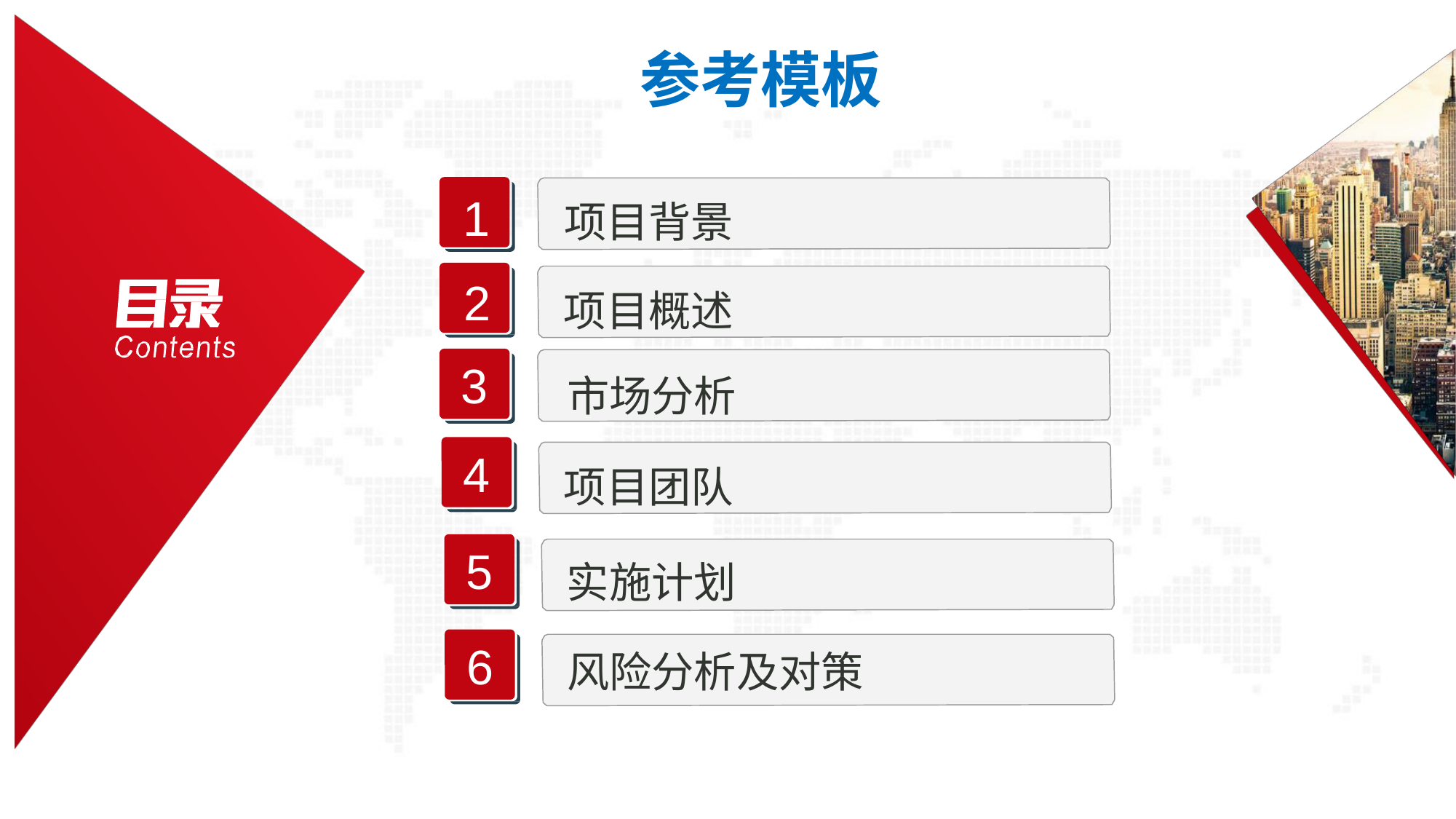

参考模板

1
2
3
4
5
6
项目背景

项目概述

市场分析

项目团队

实施计划

风险分析及对策